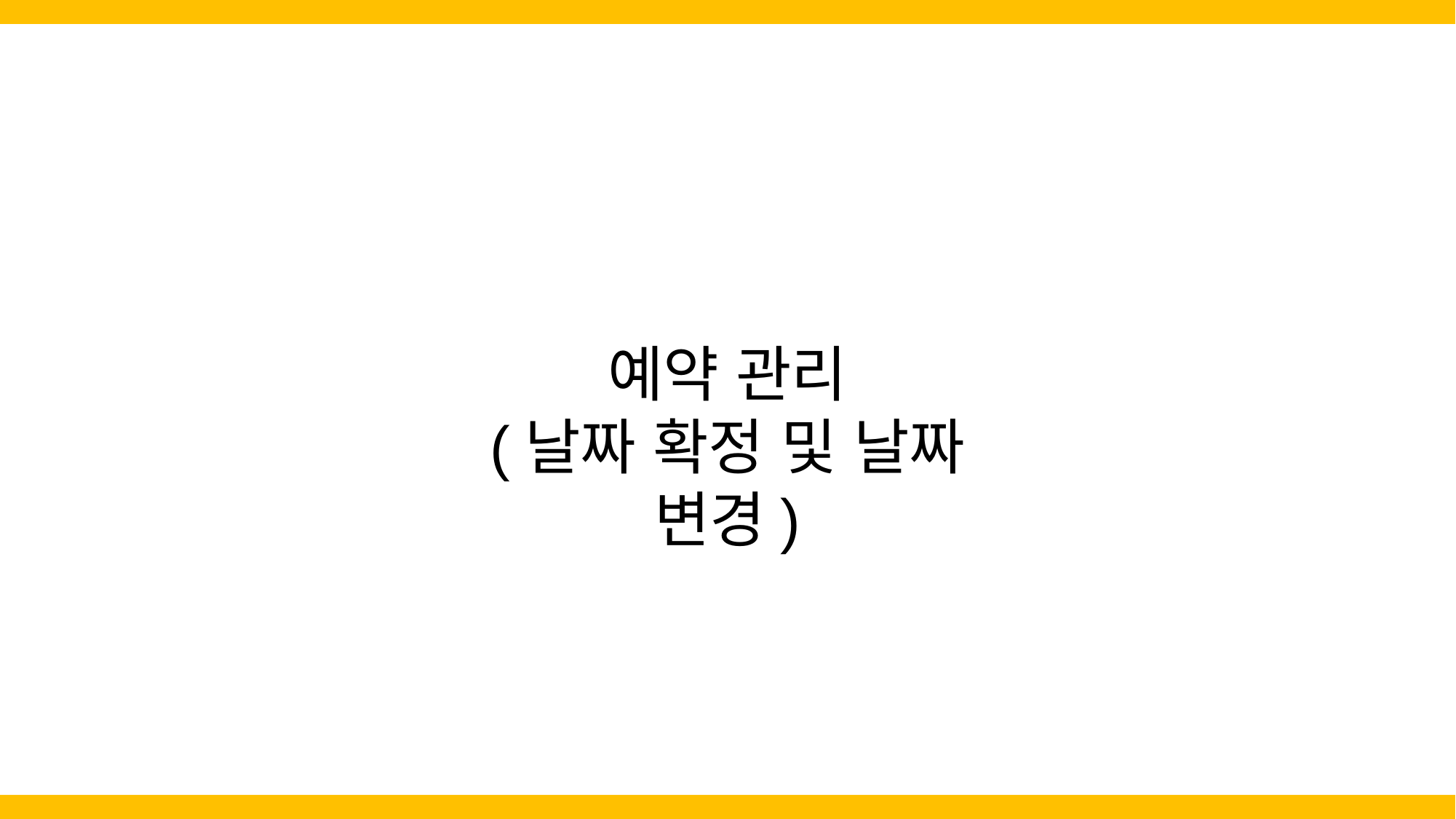

예약 관리
(날짜 확정 및 날짜 변경)